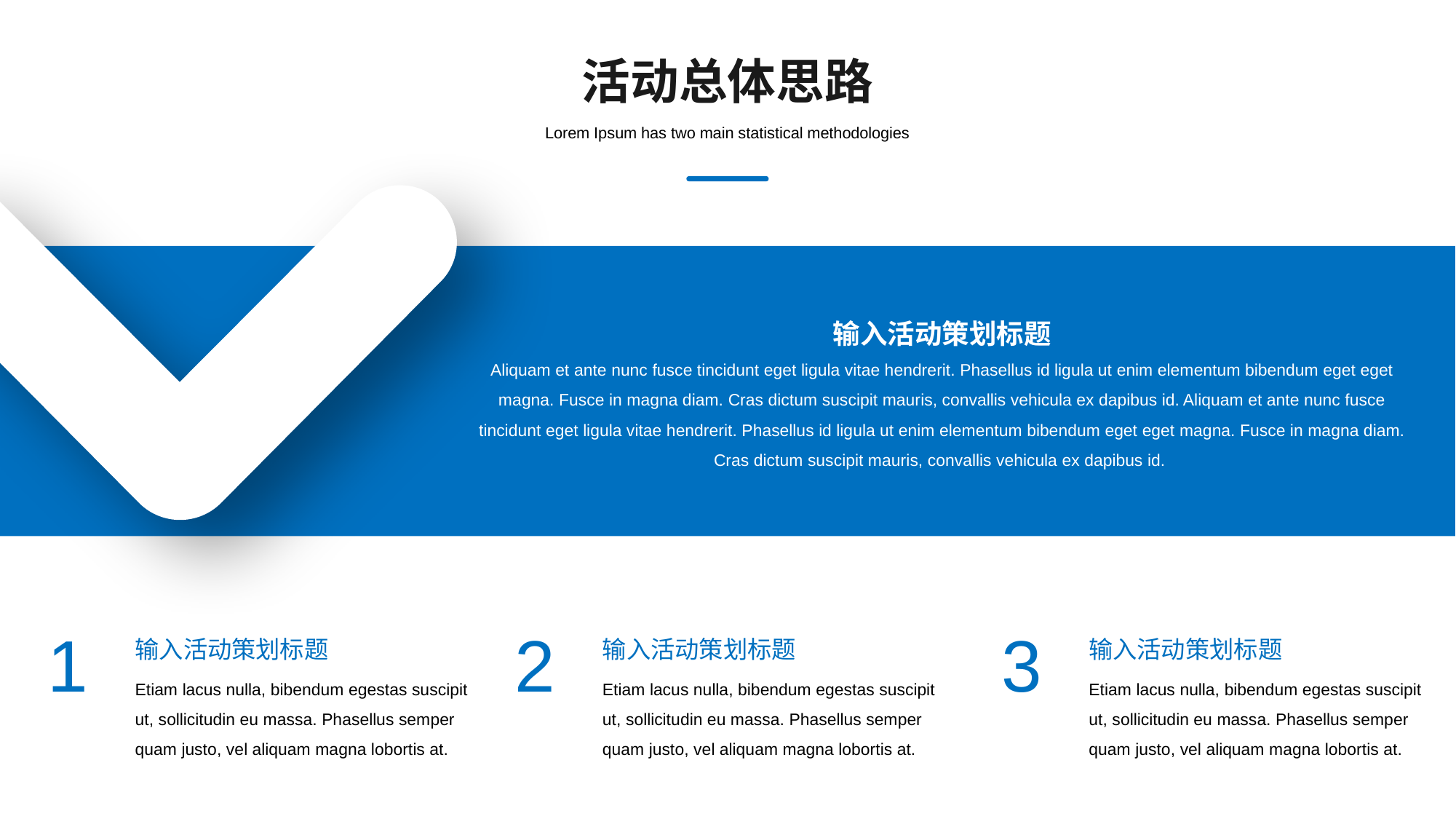

活动总体思路

Lorem Ipsum has two main statistical methodologies

输入活动策划标题
Aliquam et ante nunc fusce tincidunt eget ligula vitae hendrerit. Phasellus id ligula ut enim elementum bibendum eget eget magna. Fusce in magna diam. Cras dictum suscipit mauris, convallis vehicula ex dapibus id. Aliquam et ante nunc fusce tincidunt eget ligula vitae hendrerit. Phasellus id ligula ut enim elementum bibendum eget eget magna. Fusce in magna diam. Cras dictum suscipit mauris, convallis vehicula ex dapibus id.
1
输入活动策划标题
Etiam lacus nulla, bibendum egestas suscipit ut, sollicitudin eu massa. Phasellus semper quam justo, vel aliquam magna lobortis at.
2
输入活动策划标题
Etiam lacus nulla, bibendum egestas suscipit ut, sollicitudin eu massa. Phasellus semper quam justo, vel aliquam magna lobortis at.
3
输入活动策划标题
Etiam lacus nulla, bibendum egestas suscipit ut, sollicitudin eu massa. Phasellus semper quam justo, vel aliquam magna lobortis at.